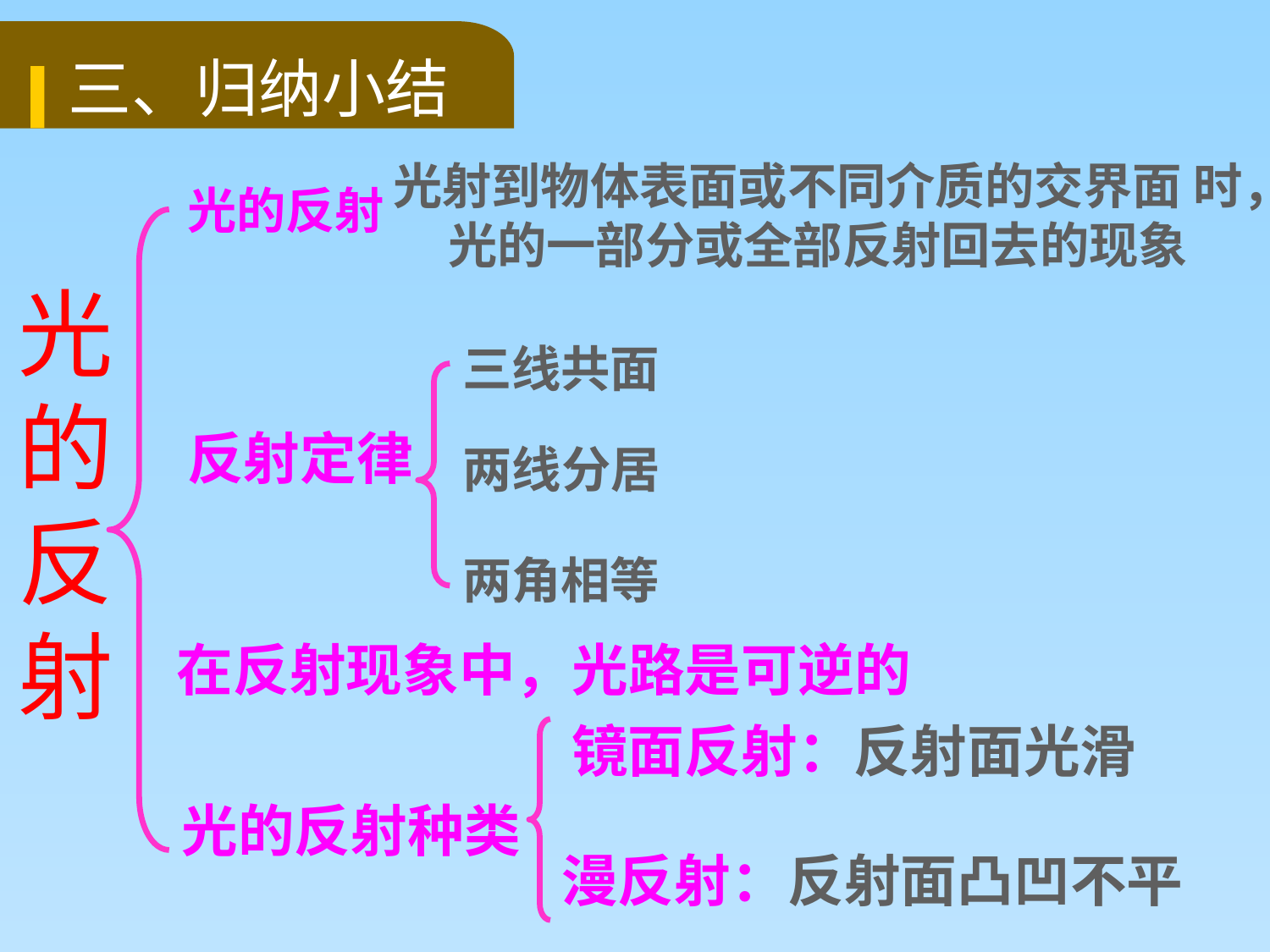

三、归纳小结

光射到物体表面或不同介质的交界面 时，光的一部分或全部反射回去的现象
光的反射

光的反射
三线共面

反射定律
两线分居
两角相等
在反射现象中，光路是可逆的
镜面反射：反射面光滑

光的反射种类
漫反射：反射面凸凹不平